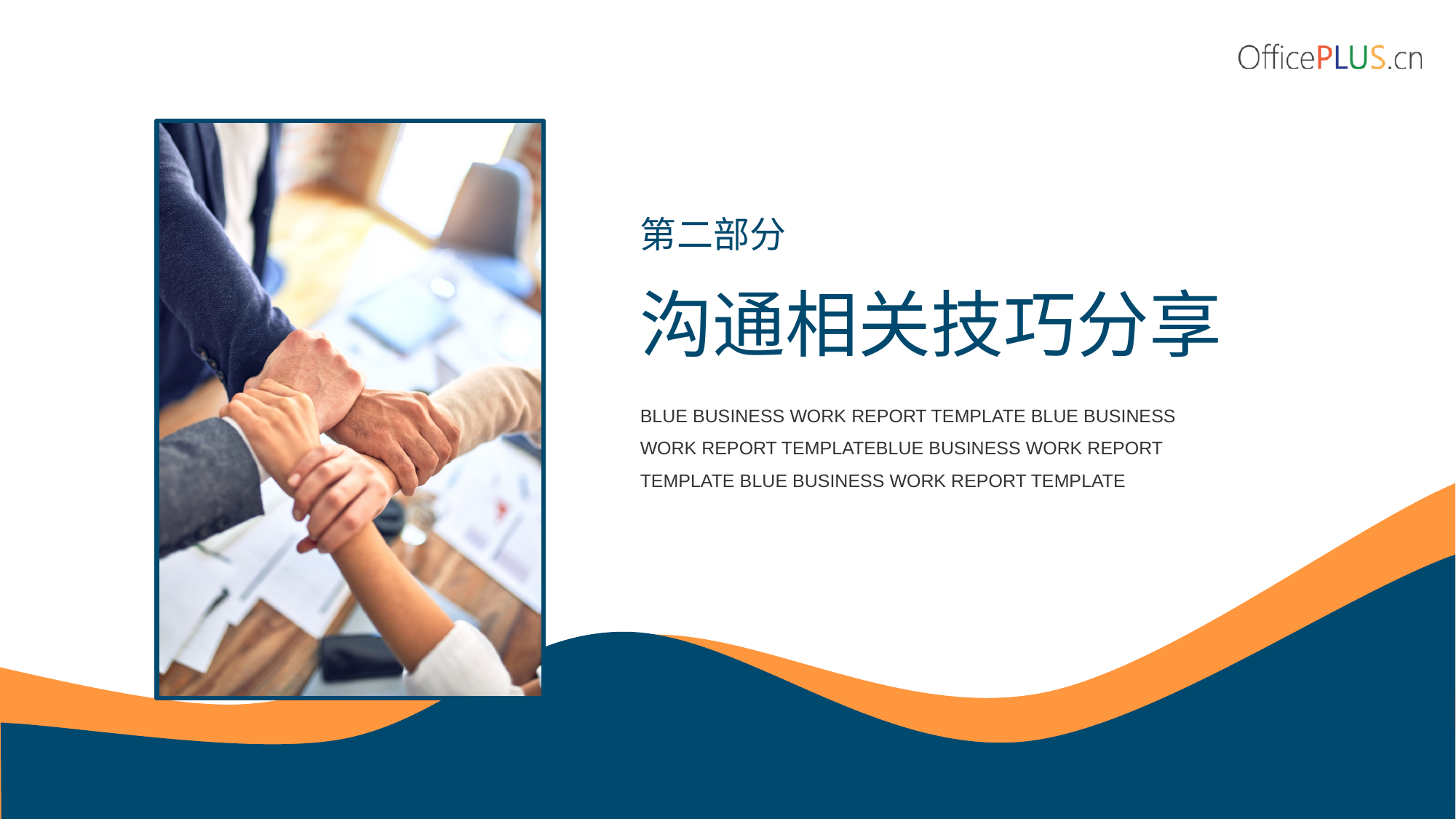

第二部分
沟通相关技巧分享
BLUE BUSINESS WORK REPORT TEMPLATE BLUE BUSINESS WORK REPORT TEMPLATEBLUE BUSINESS WORK REPORT TEMPLATE BLUE BUSINESS WORK REPORT TEMPLATE